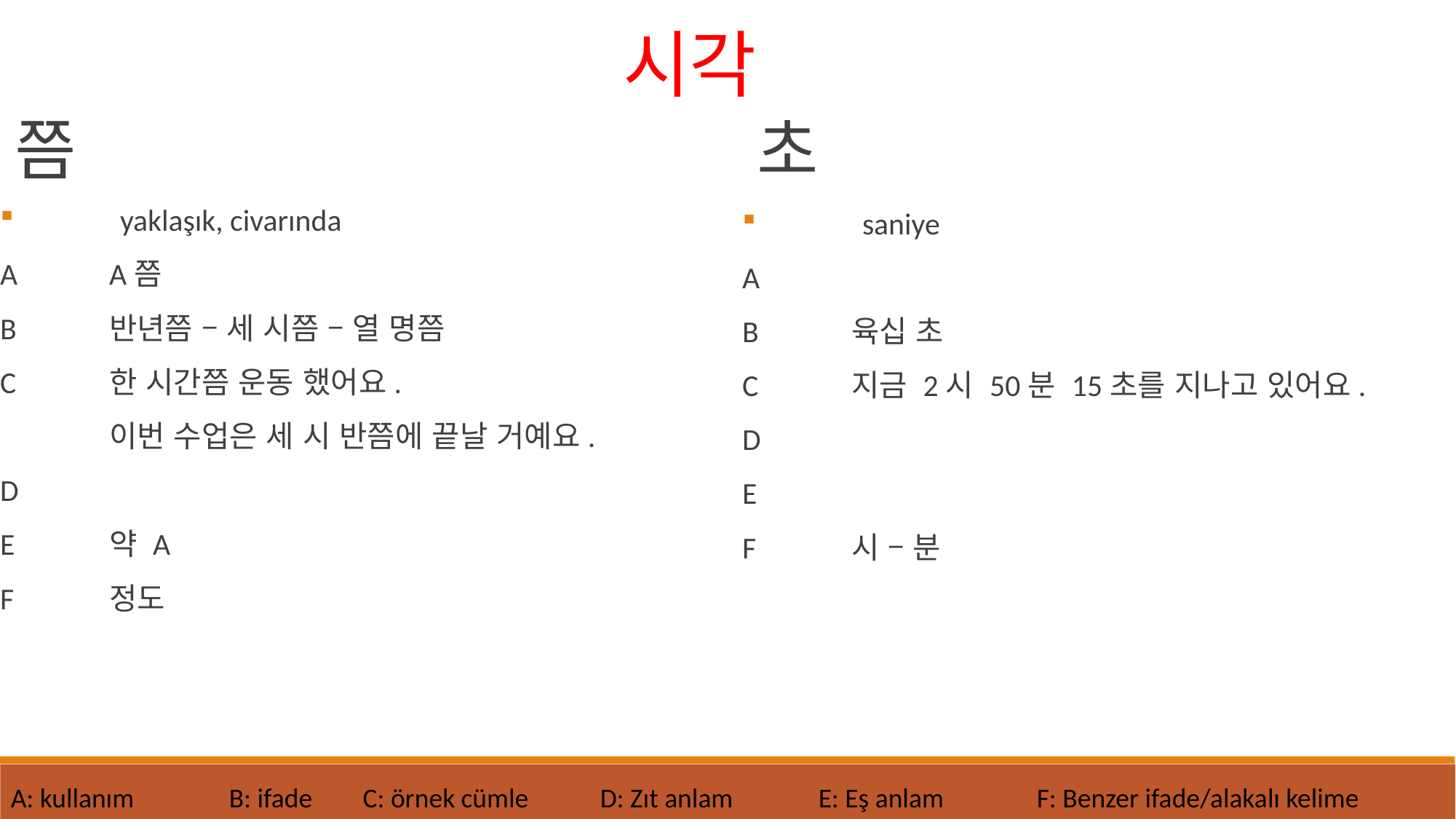

시각
쯤
초
	yaklaşık, civarında
A	A쯤
B	반년쯤 – 세 시쯤 – 열 명쯤
C	한 시간쯤 운동 했어요.
	이번 수업은 세 시 반쯤에 끝날 거예요.
D
E	약 A
F	정도

	saniye
A
B	육십 초
C	지금 2시 50분 15초를 지나고 있어요.
D
E
F	시 – 분
A: kullanım 	B: ifade	    C: örnek cümle
D: Zıt anlam	E: Eş anlam	F: Benzer ifade/alakalı kelime